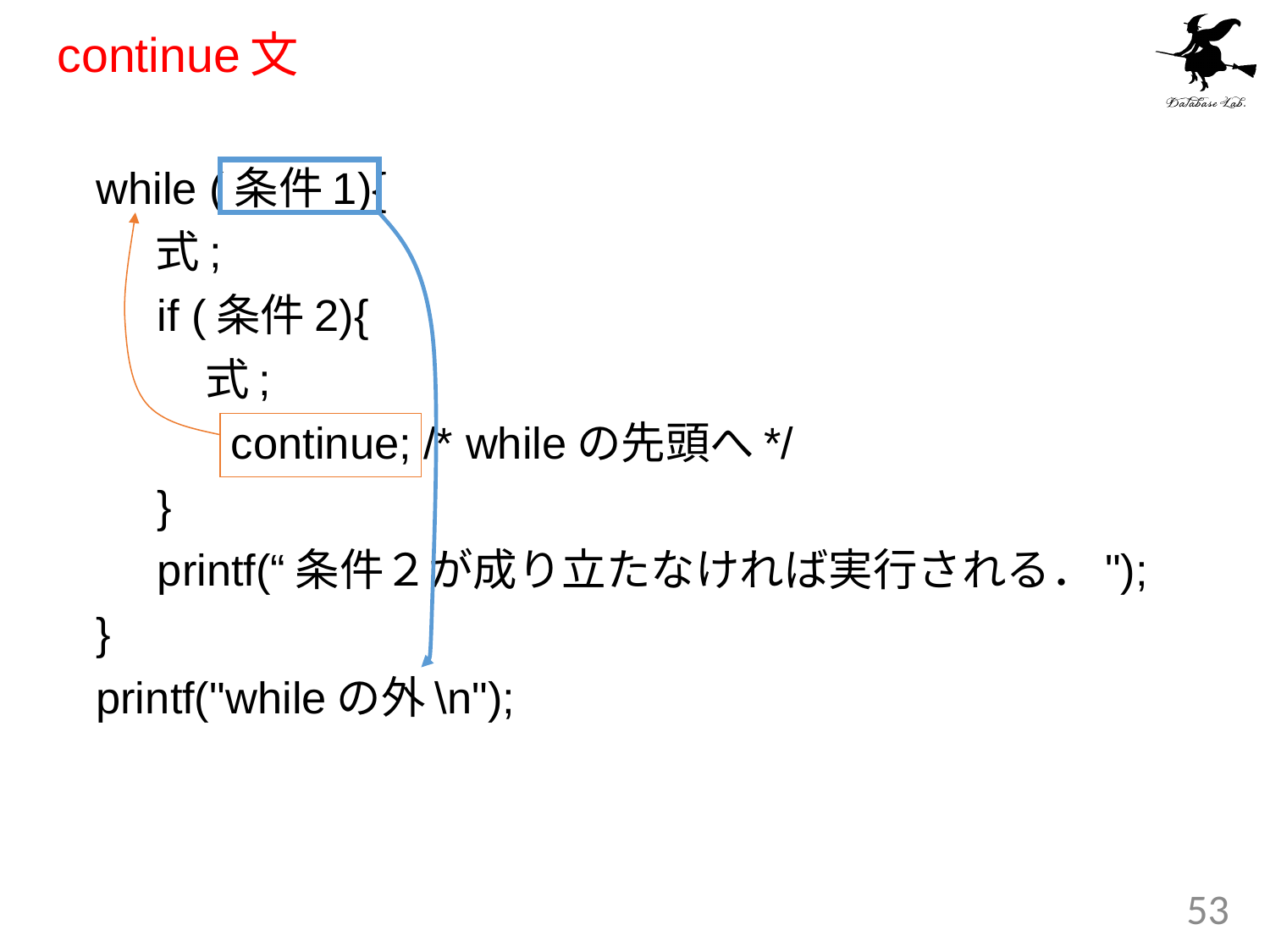

# continue文
while (条件1){
     式;
     if (条件2){
          式;
           continue; /* whileの先頭へ*/
     }
     printf(“条件２が成り立たなければ実行される．");
}
printf("whileの外\n");

53